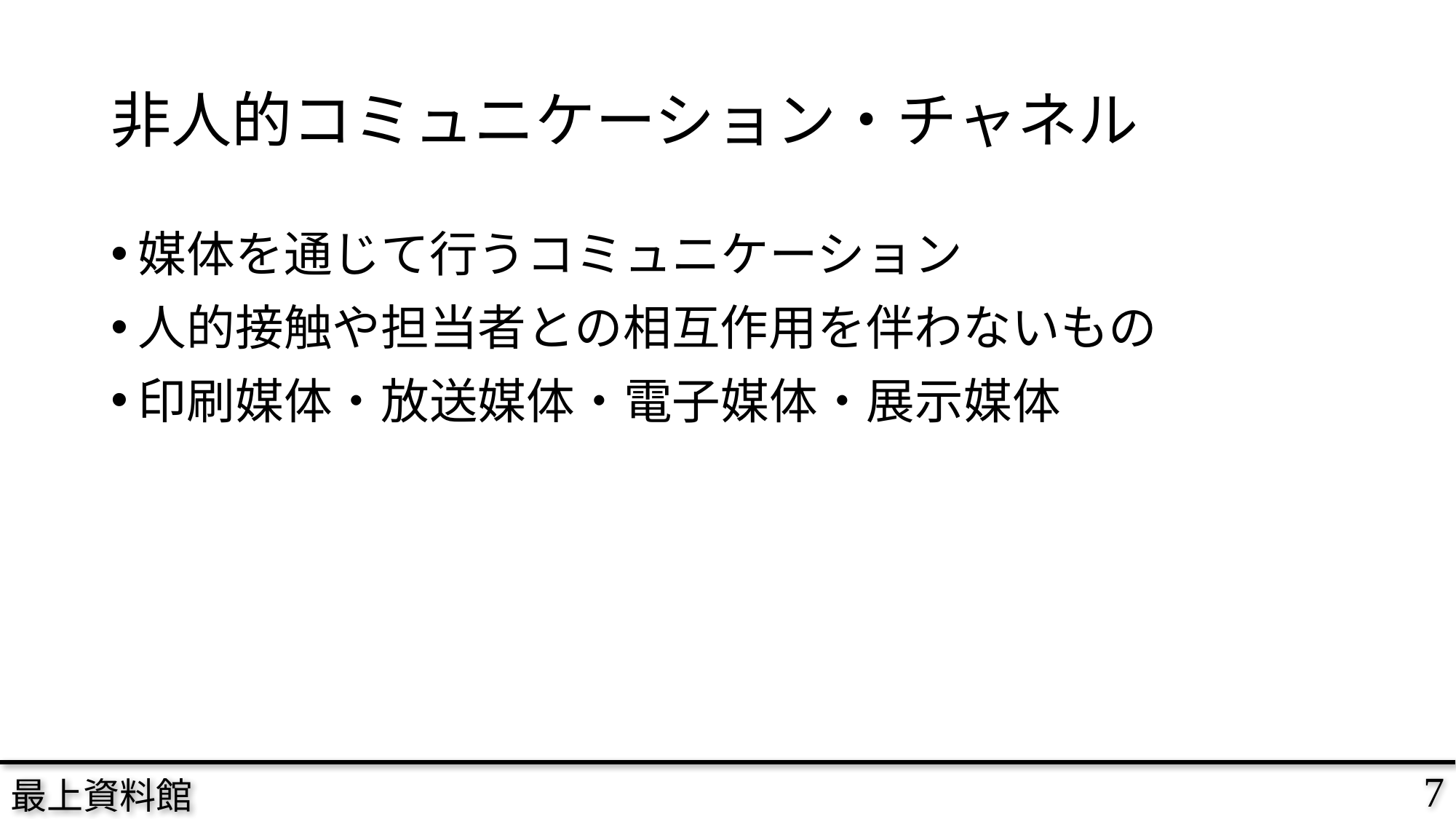

# 非人的コミュニケーション・チャネル
媒体を通じて行うコミュニケーション
人的接触や担当者との相互作用を伴わないもの
印刷媒体・放送媒体・電子媒体・展示媒体